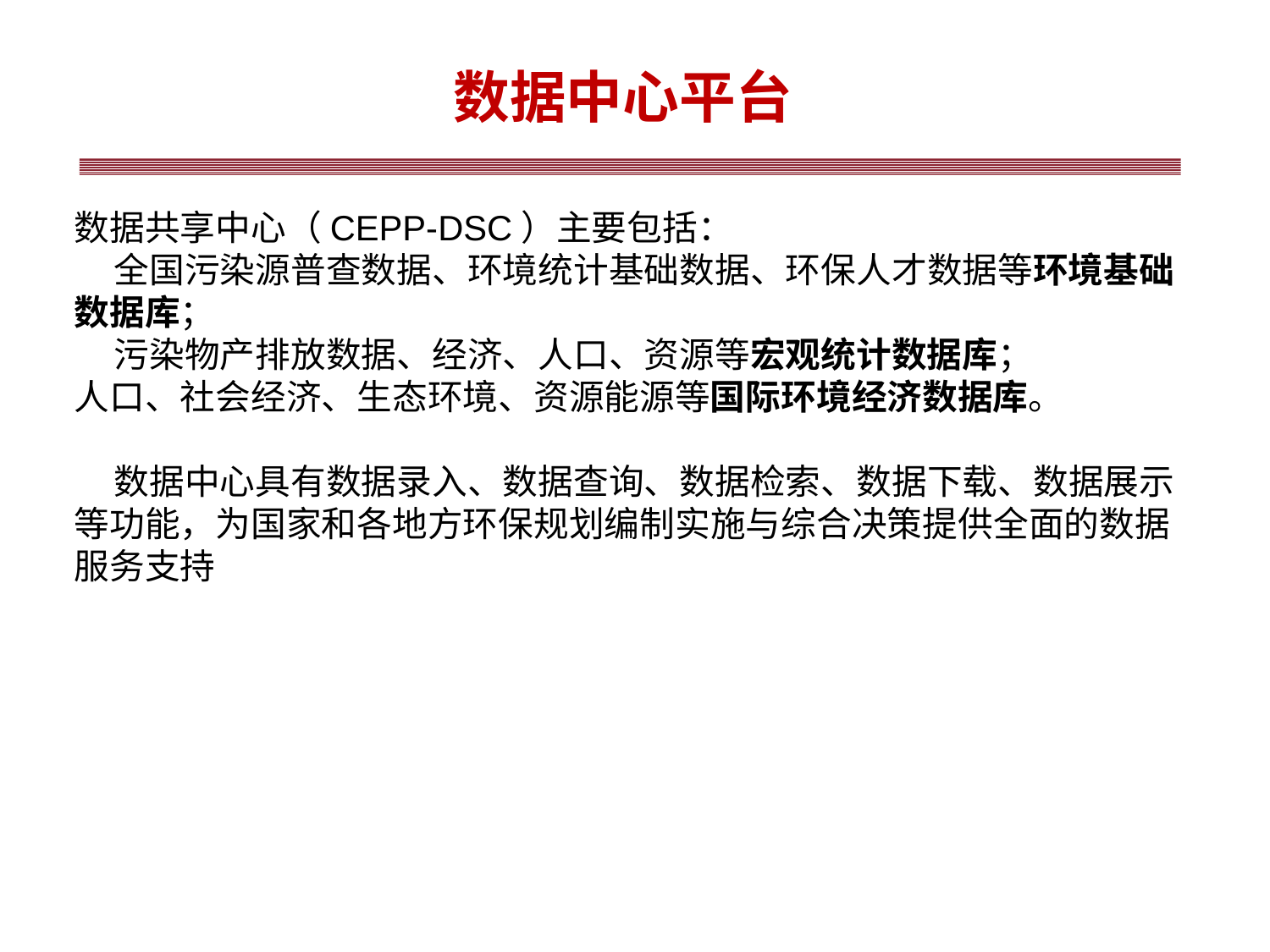

# 数据中心平台

数据共享中心（CEPP-DSC）主要包括：
    全国污染源普查数据、环境统计基础数据、环保人才数据等环境基础数据库；
    污染物产排放数据、经济、人口、资源等宏观统计数据库；
人口、社会经济、生态环境、资源能源等国际环境经济数据库。

    数据中心具有数据录入、数据查询、数据检索、数据下载、数据展示等功能，为国家和各地方环保规划编制实施与综合决策提供全面的数据服务支持